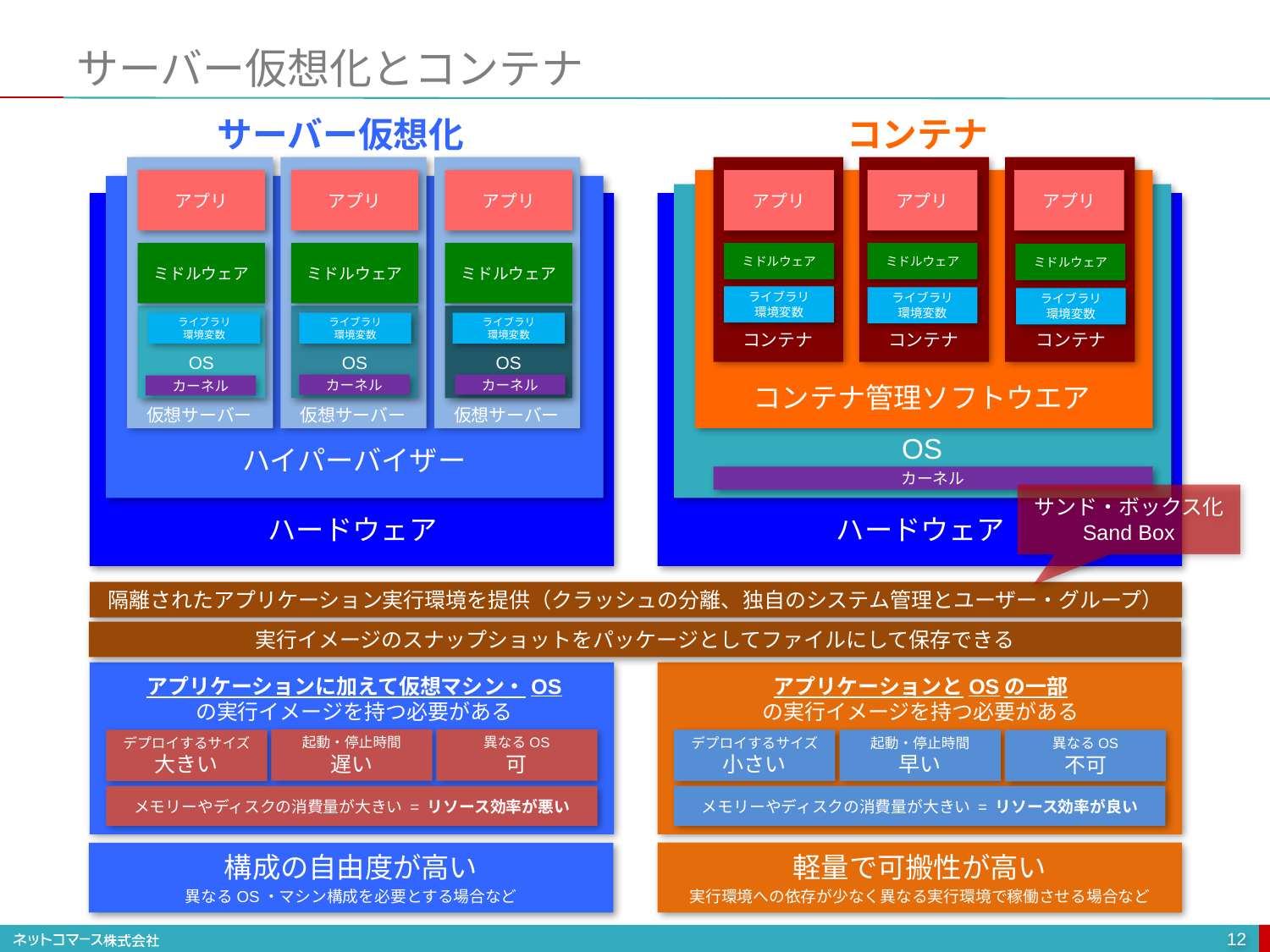

# サーバー仮想化とコンテナ
サーバー仮想化
コンテナ

アプリ

アプリ
アプリ
アプリ
アプリ
アプリ

ミドルウェア
ミドルウェア
ミドルウェア
ミドルウェア
ミドルウェア
ミドルウェア
ライブラリ
環境変数
ライブラリ
環境変数
ライブラリ
環境変数

OS

OS

OS
ライブラリ
環境変数
ライブラリ
環境変数
ライブラリ
環境変数
コンテナ
コンテナ
コンテナ
コンテナ管理ソフトウエア
カーネル
カーネル
カーネル
仮想サーバー
仮想サーバー
仮想サーバー
OS
ハイパーバイザー
カーネル
サンド・ボックス化
Sand Box
ハードウェア
ハードウェア
隔離されたアプリケーション実行環境を提供（クラッシュの分離、独自のシステム管理とユーザー・グループ）
実行イメージのスナップショットをパッケージとしてファイルにして保存できる

アプリケーションとOSの一部
の実行イメージを持つ必要がある
アプリケーションに加えて仮想マシン・OS
の実行イメージを持つ必要がある
起動・停止時間
遅い
異なるOS
可
起動・停止時間
早い
デプロイするサイズ
大きい
デプロイするサイズ
小さい
異なるOS
不可
メモリーやディスクの消費量が大きい = リソース効率が悪い
メモリーやディスクの消費量が大きい = リソース効率が良い
軽量で可搬性が高い
実行環境への依存が少なく異なる実行環境で稼働させる場合など
構成の自由度が高い
異なるOS・マシン構成を必要とする場合など
12